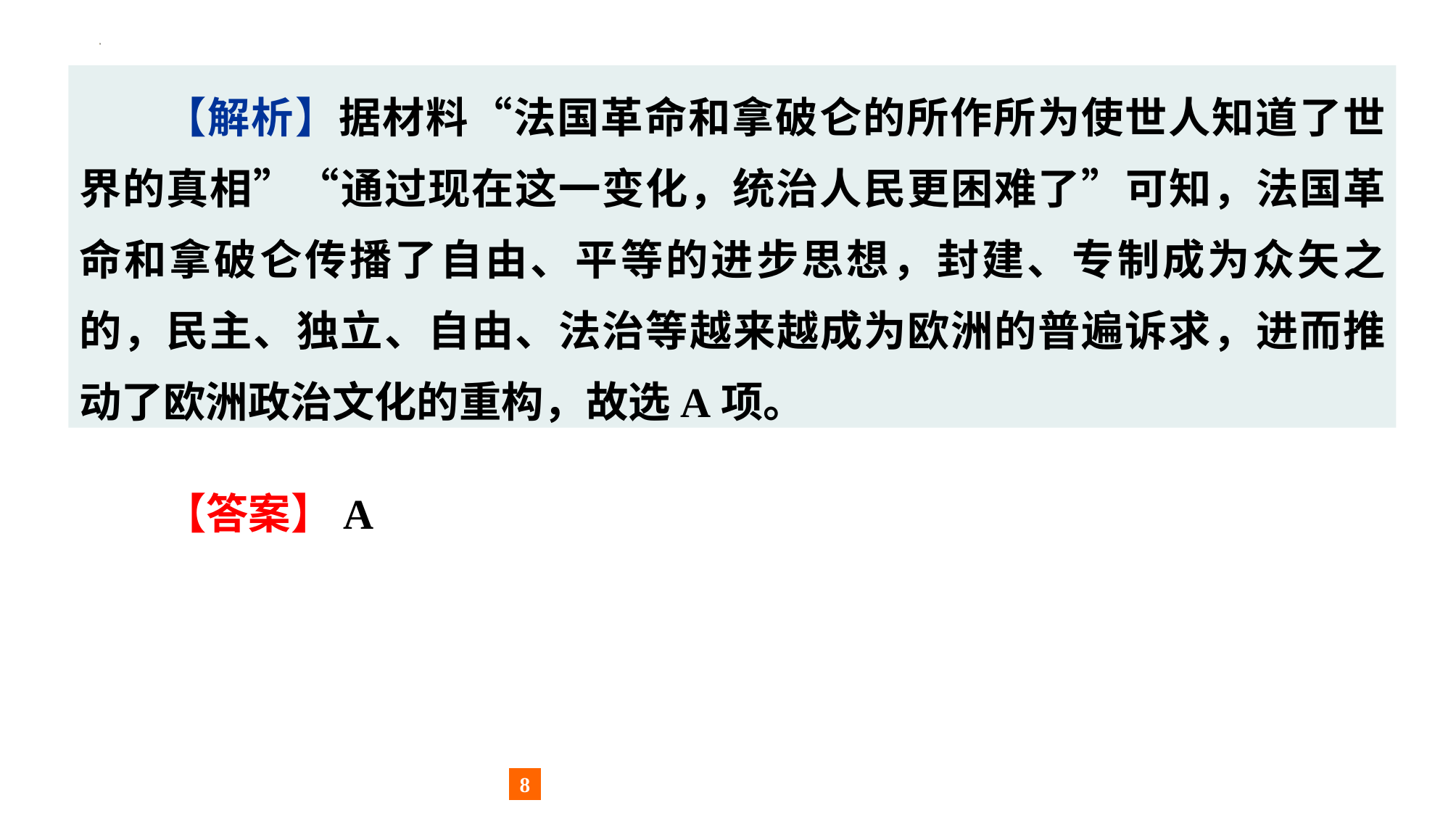

【解析】据材料“法国革命和拿破仑的所作所为使世人知道了世界的真相”“通过现在这一变化，统治人民更困难了”可知，法国革命和拿破仑传播了自由、平等的进步思想，封建、专制成为众矢之的，民主、独立、自由、法治等越来越成为欧洲的普遍诉求，进而推动了欧洲政治文化的重构，故选A项。
【答案】A
8